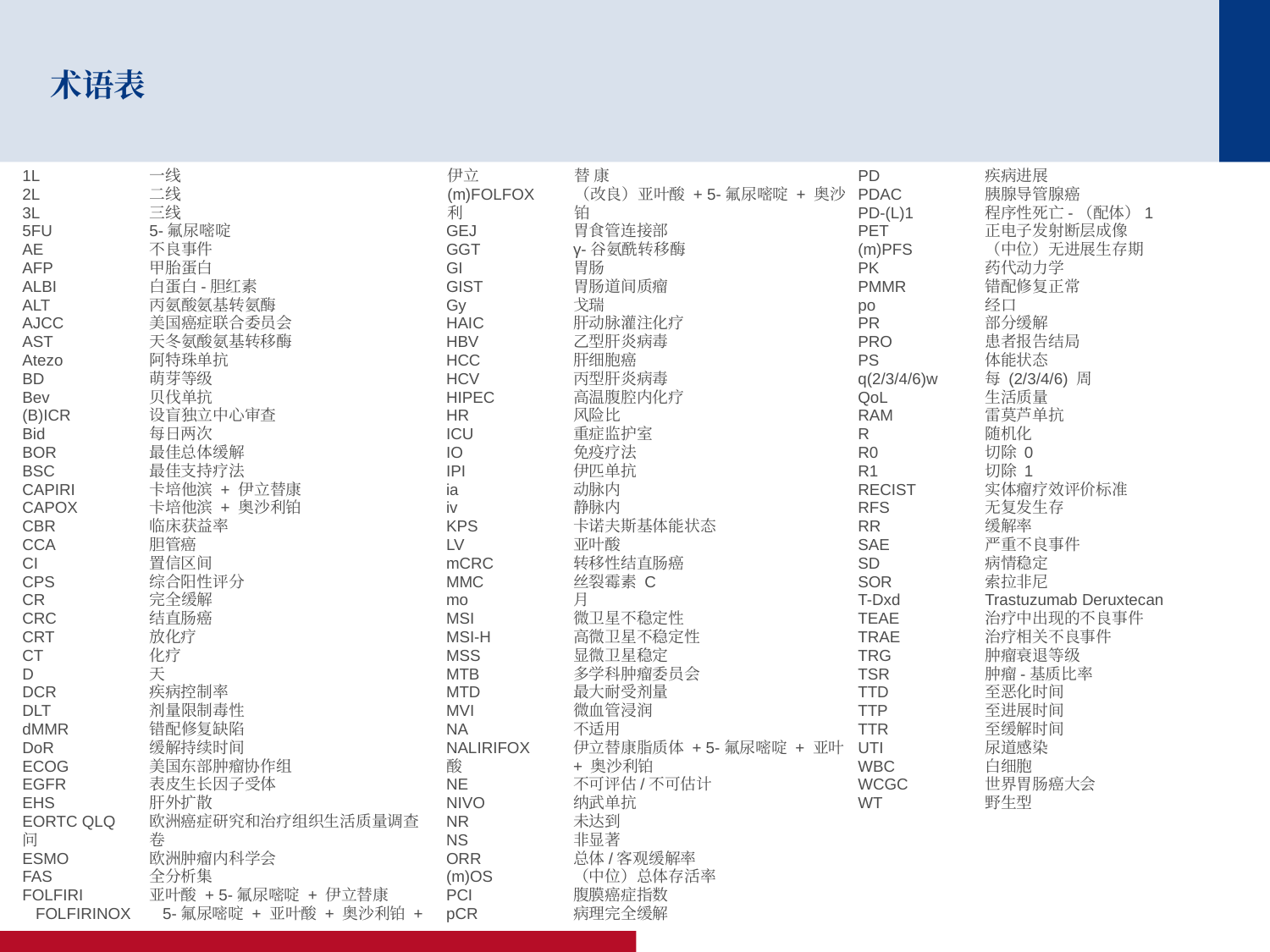

# 术语表
1L	一线
2L	二线
3L	三线
5FU	5-氟尿嘧啶
AE	不良事件
AFP	甲胎蛋白
ALBI	白蛋白-胆红素
ALT	丙氨酸氨基转氨酶
AJCC	美国癌症联合委员会
AST	天冬氨酸氨基转移酶
Atezo	阿特珠单抗
BD	萌芽等级
Bev	贝伐单抗
(B)ICR	设盲独立中心审查
Bid	每日两次
BOR	最佳总体缓解
BSC	最佳支持疗法
CAPIRI	卡培他滨 + 伊立替康
CAPOX	卡培他滨 + 奥沙利铂
CBR	临床获益率
CCA	胆管癌
CI	置信区间
CPS	综合阳性评分
CR	完全缓解
CRC	结直肠癌
CRT	放化疗
CT 	化疗
D	天
DCR	疾病控制率
DLT	剂量限制毒性
dMMR	错配修复缺陷
DoR	缓解持续时间
ECOG	美国东部肿瘤协作组
EGFR	表皮生长因子受体
EHS	肝外扩散
EORTC QLQ	欧洲癌症研究和治疗组织生活质量调查问	卷
ESMO	欧洲肿瘤内科学会
FAS	全分析集
FOLFIRI	亚叶酸 + 5-氟尿嘧啶 + 伊立替康
FOLFIRINOX	5-氟尿嘧啶 + 亚叶酸 + 奥沙利铂 + 伊立	替 康
(m)FOLFOX	（改良）亚叶酸 + 5-氟尿嘧啶 + 奥沙利	铂
GEJ	胃食管连接部
GGT	γ-谷氨酰转移酶
GI	胃肠
GIST	胃肠道间质瘤
Gy	戈瑞
HAIC	肝动脉灌注化疗
HBV	乙型肝炎病毒
HCC	肝细胞癌
HCV	丙型肝炎病毒
HIPEC	高温腹腔内化疗
HR	风险比
ICU	重症监护室
IO	免疫疗法
IPI	伊匹单抗
ia	动脉内
iv	静脉内
KPS	卡诺夫斯基体能状态
LV	亚叶酸
mCRC	转移性结直肠癌
MMC	丝裂霉素 C
mo	月
MSI	微卫星不稳定性
MSI-H	高微卫星不稳定性
MSS	显微卫星稳定
MTB	多学科肿瘤委员会
MTD	最大耐受剂量
MVI	微血管浸润
NA	不适用
NALIRIFOX	伊立替康脂质体 + 5-氟尿嘧啶 + 亚叶酸 	+ 奥沙利铂
NE	不可评估/不可估计
NIVO	纳武单抗
NR	未达到
NS	非显著
ORR	总体/客观缓解率
(m)OS	（中位）总体存活率
PCI	腹膜癌症指数
pCR	病理完全缓解
PD	疾病进展
PDAC	胰腺导管腺癌
PD-(L)1	程序性死亡-（配体）1
PET	正电子发射断层成像
(m)PFS	（中位）无进展生存期
PK	药代动力学
PMMR	错配修复正常
po	经口
PR	部分缓解
PRO	患者报告结局
PS	体能状态
q(2/3/4/6)w	每 (2/3/4/6) 周
QoL	生活质量
RAM	雷莫芦单抗
R	随机化
R0	切除 0
R1	切除 1
RECIST	实体瘤疗效评价标准
RFS	无复发生存
RR	缓解率
SAE	严重不良事件
SD	病情稳定
SOR	索拉非尼
T-Dxd	Trastuzumab Deruxtecan
TEAE	治疗中出现的不良事件
TRAE	治疗相关不良事件
TRG	肿瘤衰退等级
TSR	肿瘤-基质比率
TTD	至恶化时间
TTP	至进展时间
TTR	至缓解时间
UTI	尿道感染
WBC	白细胞
WCGC	世界胃肠癌大会
WT	野生型